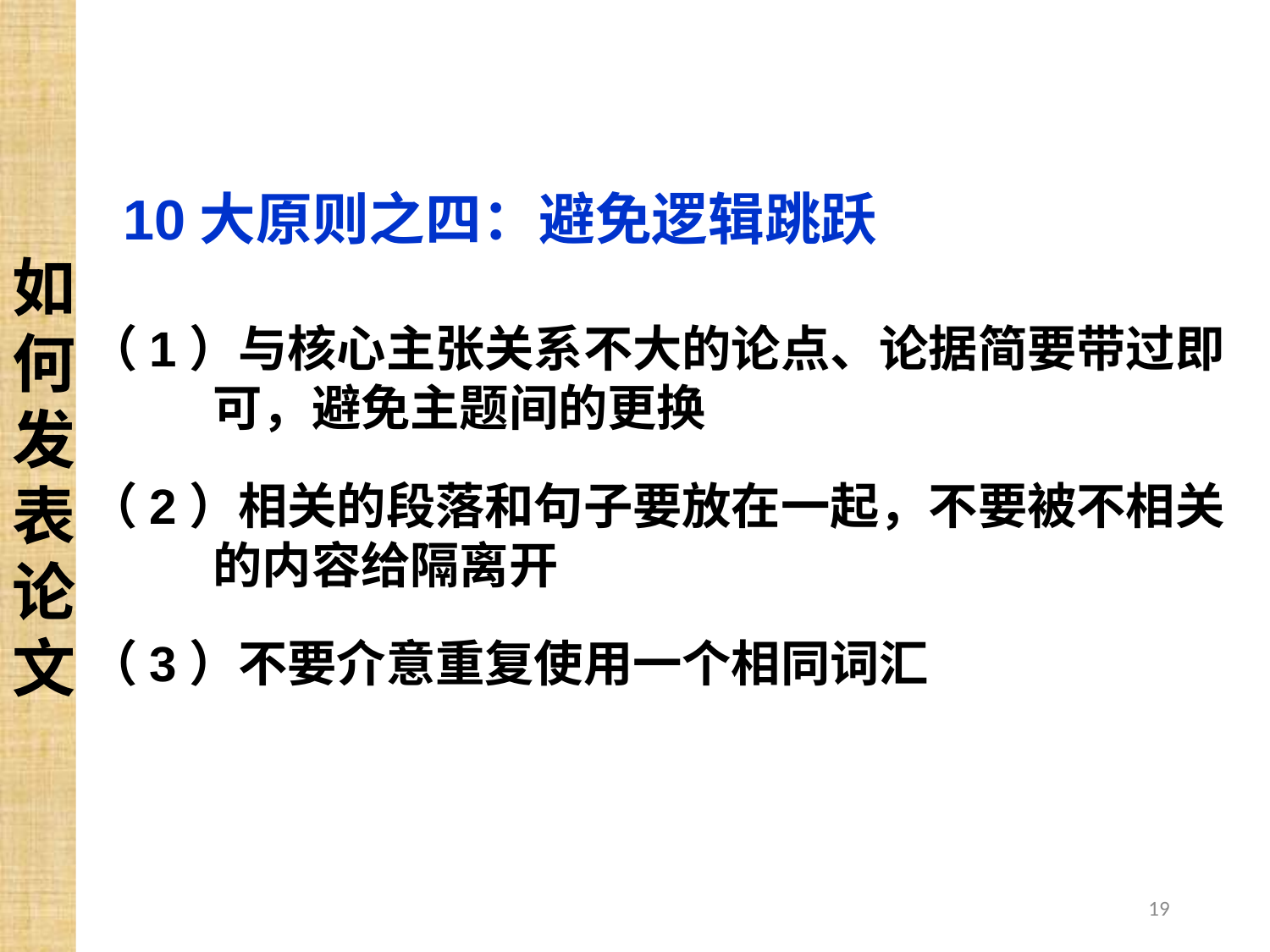

如何发表论文
10大原则之四：避免逻辑跳跃
（1）与核心主张关系不大的论点、论据简要带过即可，避免主题间的更换
（2）相关的段落和句子要放在一起，不要被不相关的内容给隔离开
（3）不要介意重复使用一个相同词汇
19